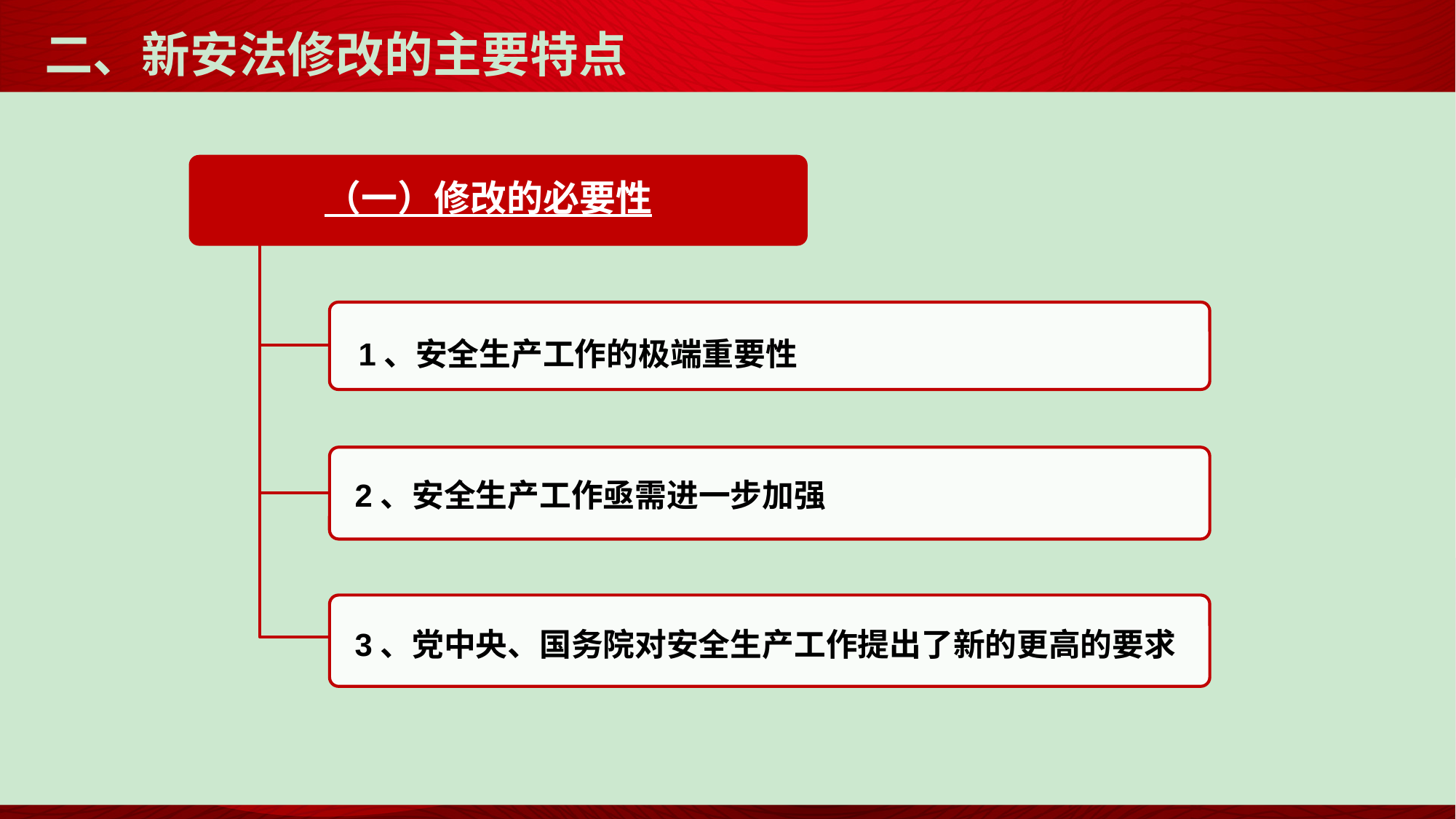

# 二、新安法修改的主要特点
（一）修改的必要性

1、安全生产工作的极端重要性

2、安全生产工作亟需进一步加强

3、党中央、国务院对安全生产工作提出了新的更高的要求